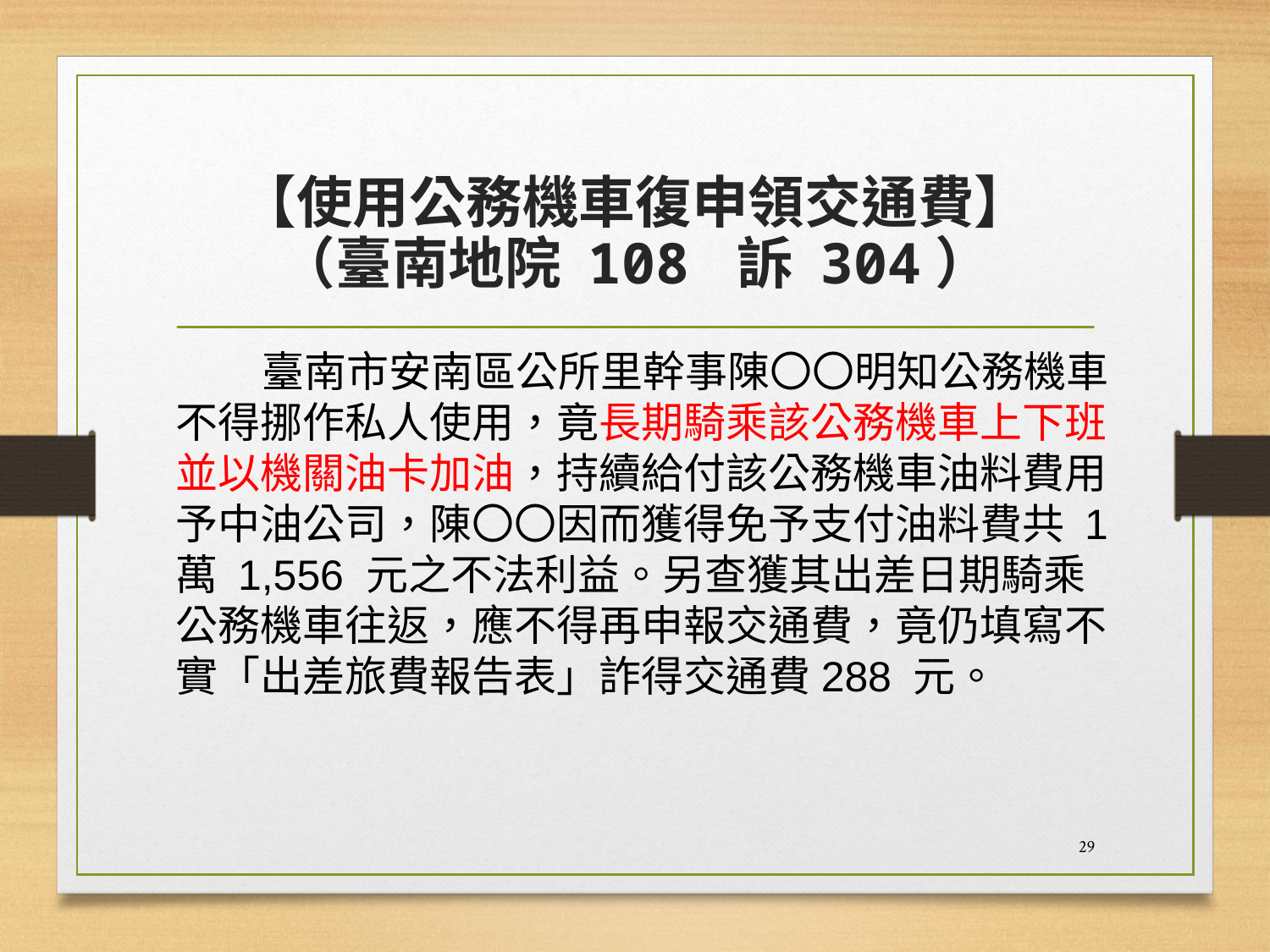

# 【使用公務機車復申領交通費】 （臺南地院 108 訴 304）
        臺南市安南區公所里幹事陳〇〇明知公務機車不得挪作私人使用，竟長期騎乘該公務機車上下班並以機關油卡加油，持續給付該公務機車油料費用予中油公司，陳〇〇因而獲得免予支付油料費共 1 萬 1,556 元之不法利益。另查獲其出差日期騎乘公務機車往返，應不得再申報交通費，竟仍填寫不實「出差旅費報告表」詐得交通費288 元。
29